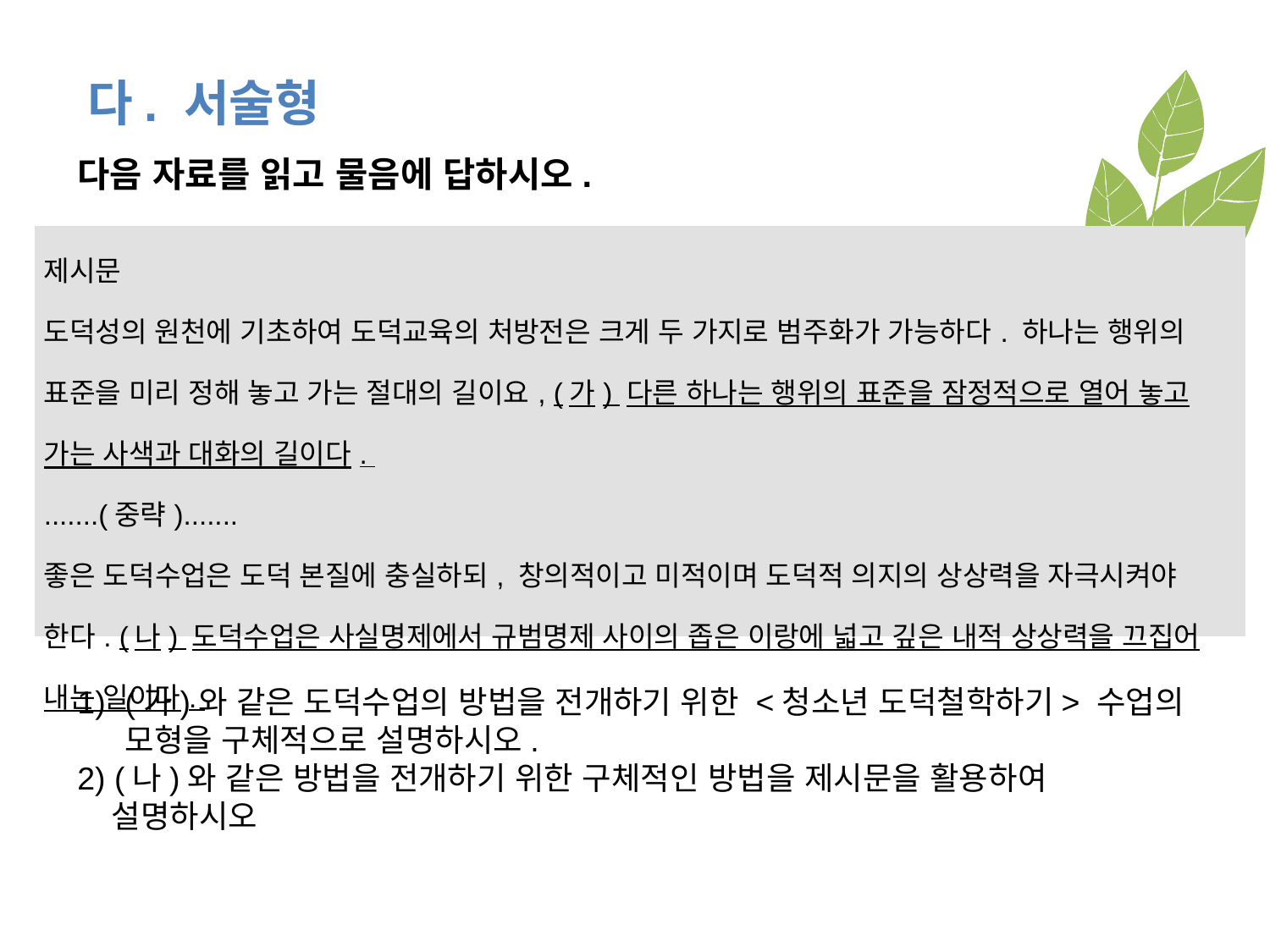

다. 서술형

다음 자료를 읽고 물음에 답하시오.
| 제시문 도덕성의 원천에 기초하여 도덕교육의 처방전은 크게 두 가지로 범주화가 가능하다. 하나는 행위의 표준을 미리 정해 놓고 가는 절대의 길이요, (가) 다른 하나는 행위의 표준을 잠정적으로 열어 놓고 가는 사색과 대화의 길이다. .......(중략)....... 좋은 도덕수업은 도덕 본질에 충실하되, 창의적이고 미적이며 도덕적 의지의 상상력을 자극시켜야 한다. (나) 도덕수업은 사실명제에서 규범명제 사이의 좁은 이랑에 넓고 깊은 내적 상상력을 끄집어 내는 일이다. |
| --- |

(가)와 같은 도덕수업의 방법을 전개하기 위한 <청소년 도덕철학하기> 수업의 모형을 구체적으로 설명하시오.
2) (나)와 같은 방법을 전개하기 위한 구체적인 방법을 제시문을 활용하여
   설명하시오
결합형 : 단어나 구를 제시받고 관련된 개념이나 용어를 기술 함